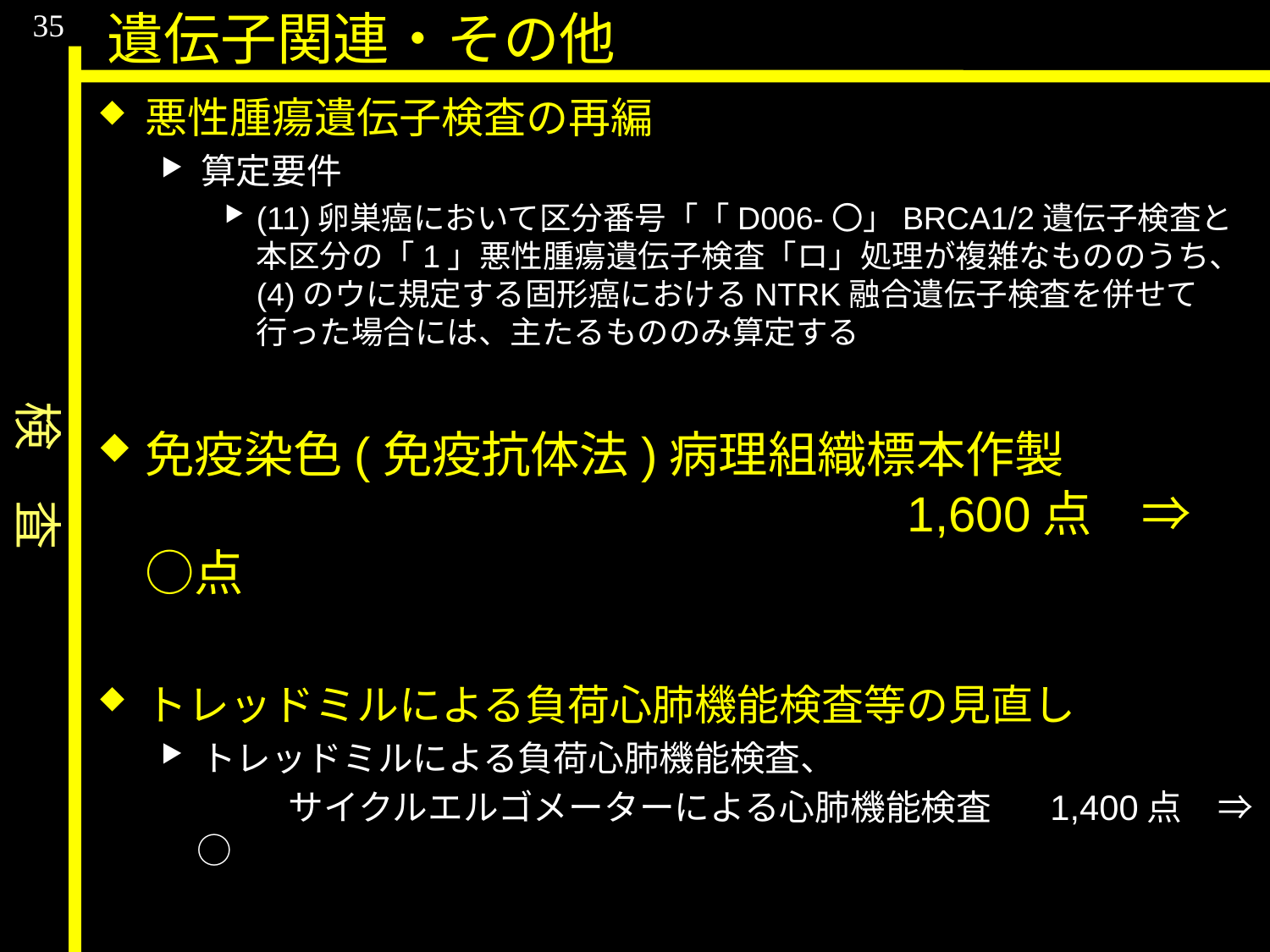

検　査
35
遺伝子関連・その他

悪性腫瘍遺伝子検査の再編
算定要件
(11)卵巣癌において区分番号「「D006-〇」BRCA1/2遺伝子検査と本区分の「1」悪性腫瘍遺伝子検査「ロ」処理が複雑なもののうち、(4)のウに規定する固形癌におけるNTRK融合遺伝子検査を併せて行った場合には、主たるもののみ算定する

免疫染色(免疫抗体法)病理組織標本作製							1,600点　⇒　○点

トレッドミルによる負荷心肺機能検査等の見直し
トレッドミルによる負荷心肺機能検査、
	サイクルエルゴメーターによる心肺機能検査	1,400点　⇒　○